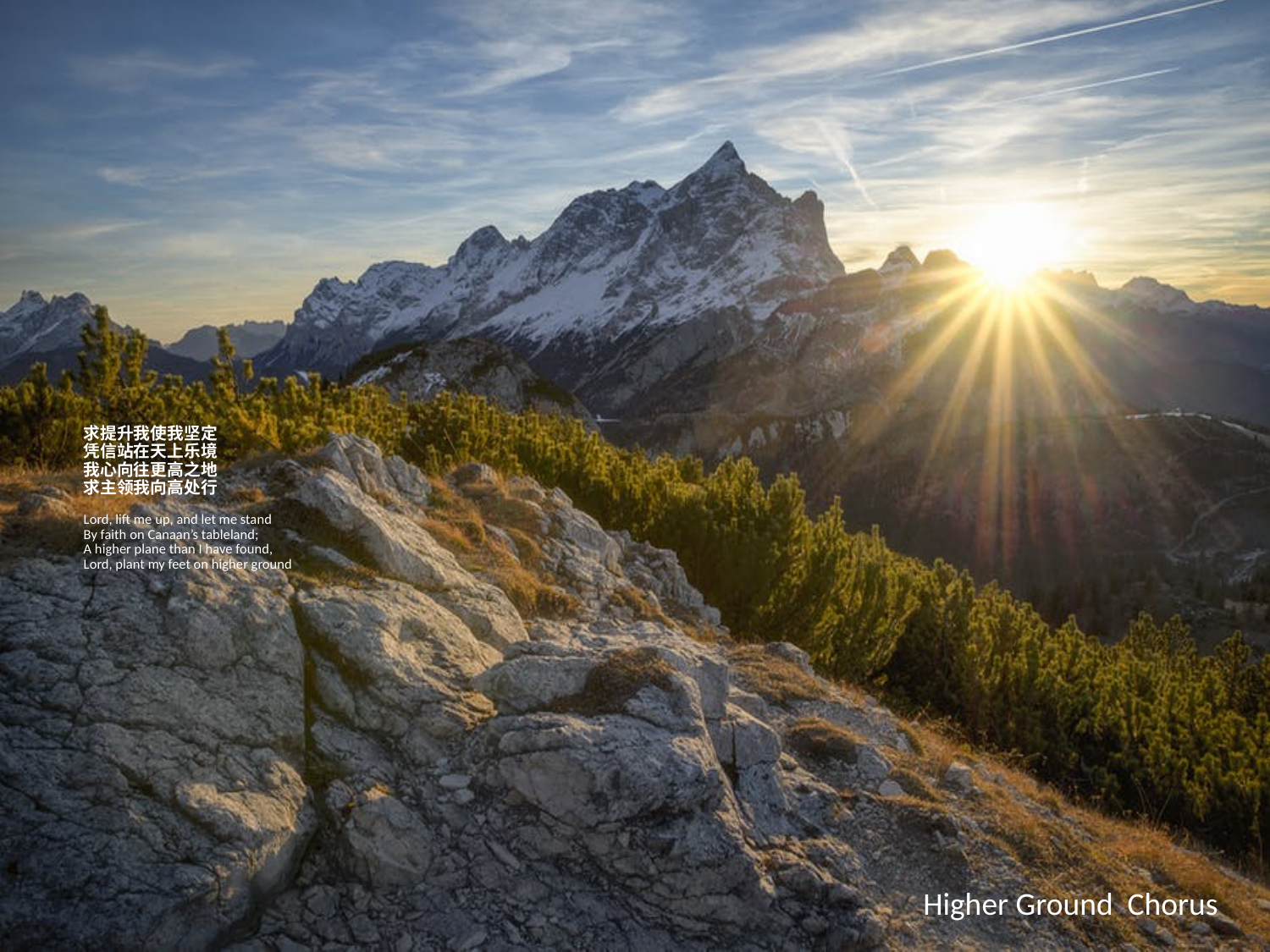

# 求提升我使我坚定 凭信站在天上乐境 我心向往更高之地 求主领我向高处行 Lord, lift me up, and let me stand By faith on Canaan’s tableland; A higher plane than I have found, Lord, plant my feet on higher ground
Higher Ground  Chorus